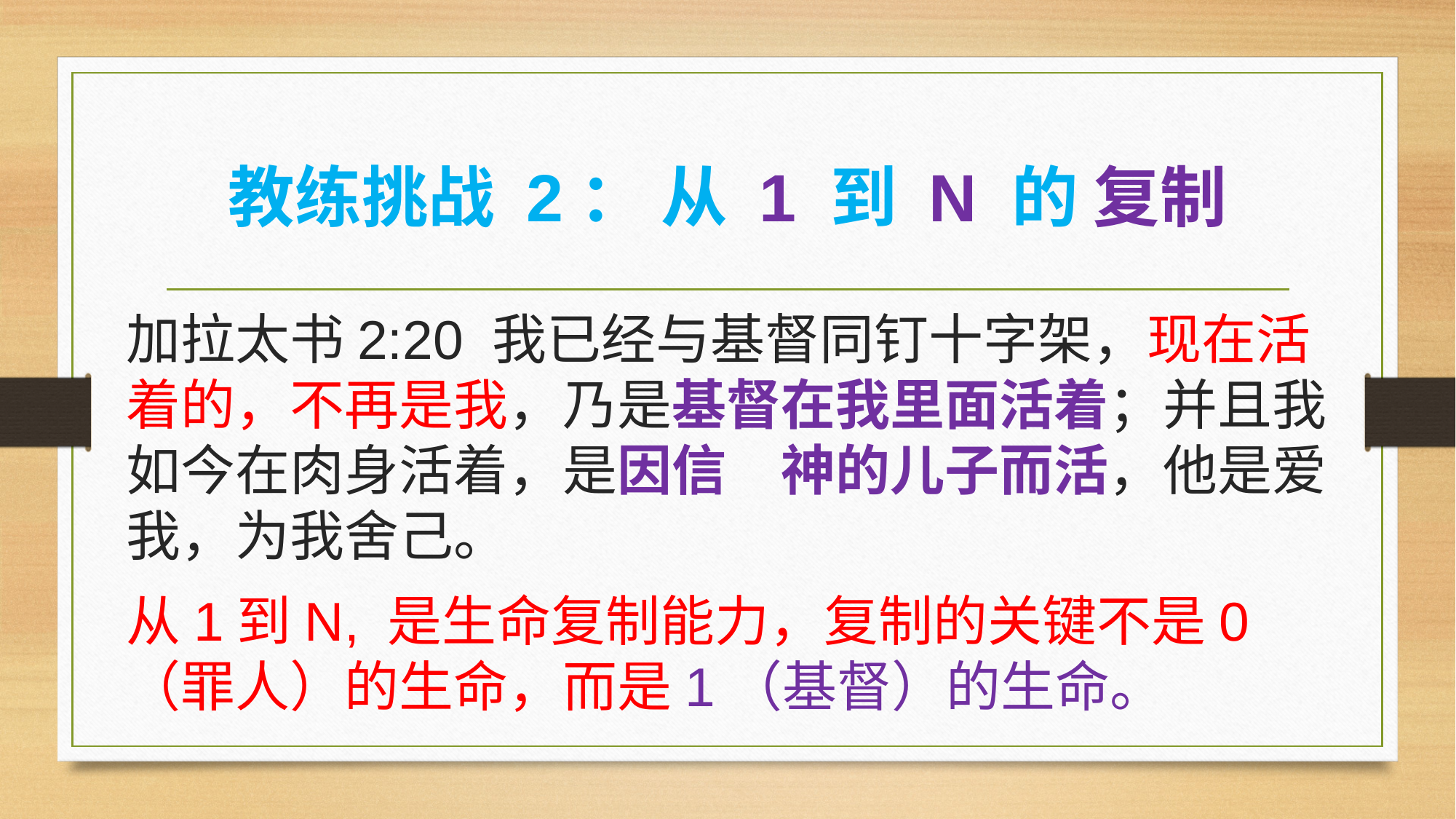

# 教练挑战 2： 从 1 到 N 的 复制
加拉太书2:20 我已经与基督同钉十字架，现在活着的，不再是我，乃是基督在我里面活着；并且我如今在肉身活着，是因信　神的儿子而活，他是爱我，为我舍己。
从1到N, 是生命复制能力，复制的关键不是0   （罪人）的生命，而是1（基督）的生命。